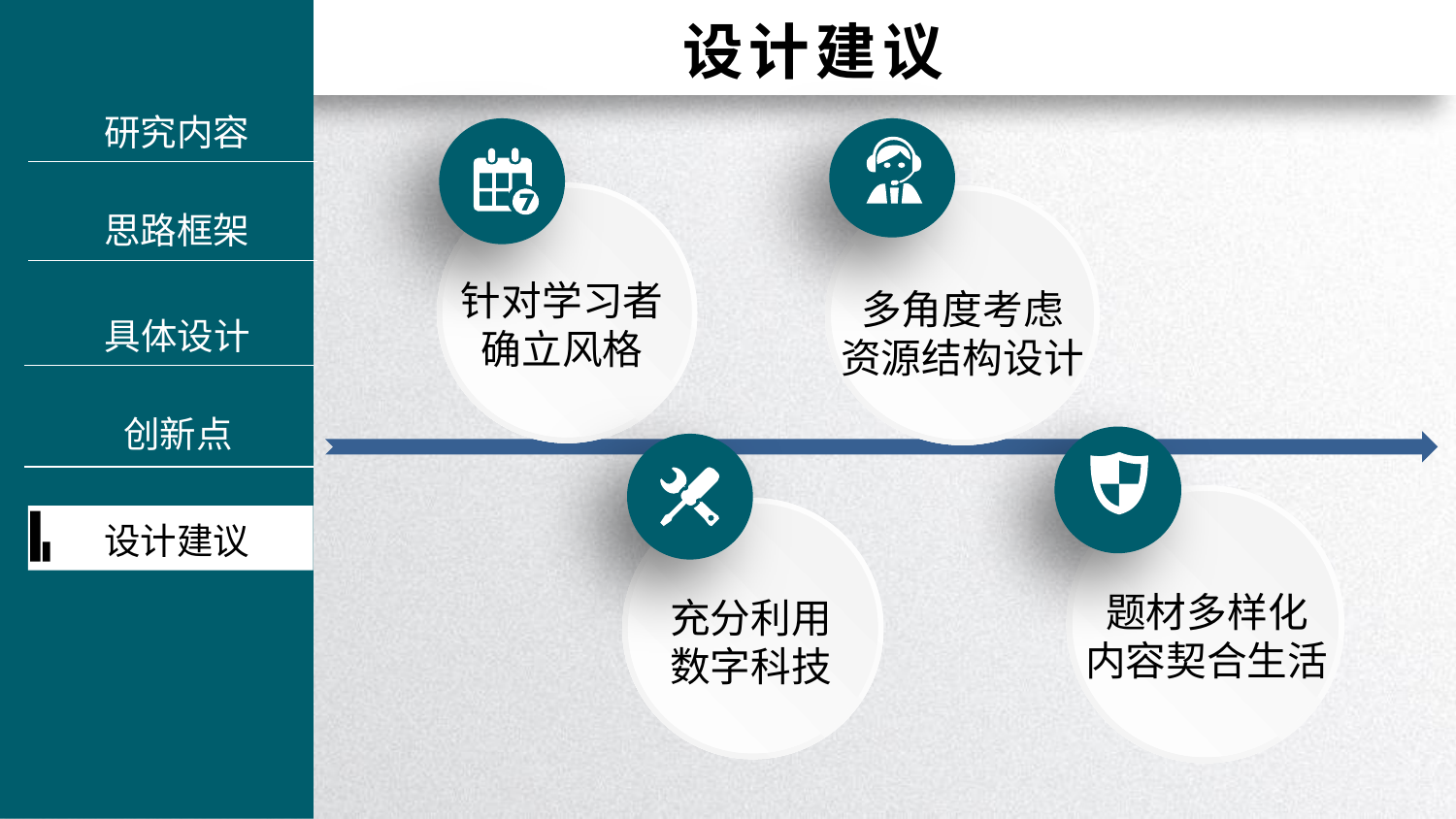

设计建议
研究内容

思路框架
针对学习者
确立风格
多角度考虑
资源结构设计
具体设计
创新点

设计建议

题材多样化
内容契合生活
充分利用
数字科技